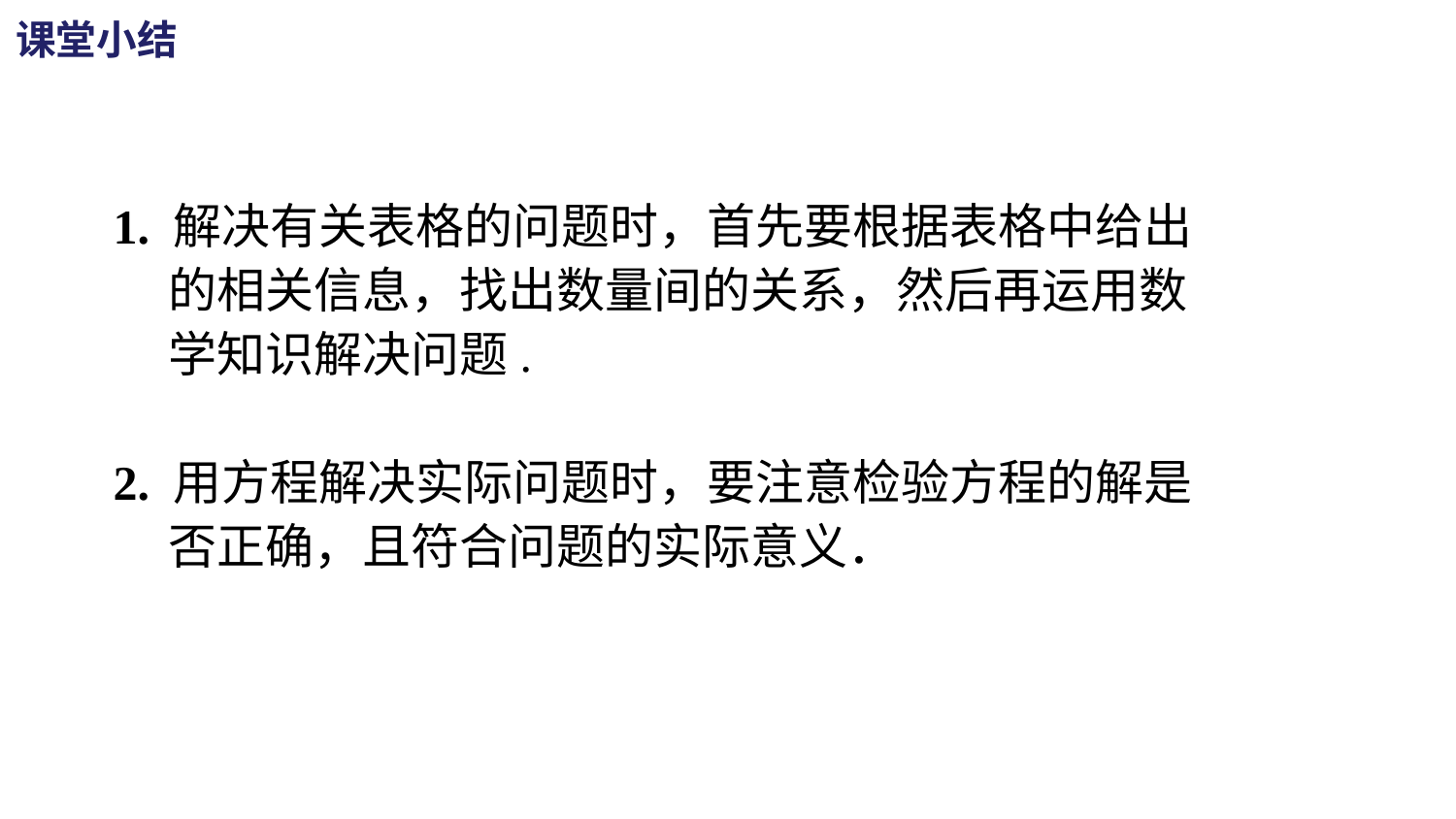

课堂小结
1. 解决有关表格的问题时，首先要根据表格中给出
    的相关信息，找出数量间的关系，然后再运用数
    学知识解决问题.

2. 用方程解决实际问题时，要注意检验方程的解是
    否正确，且符合问题的实际意义．